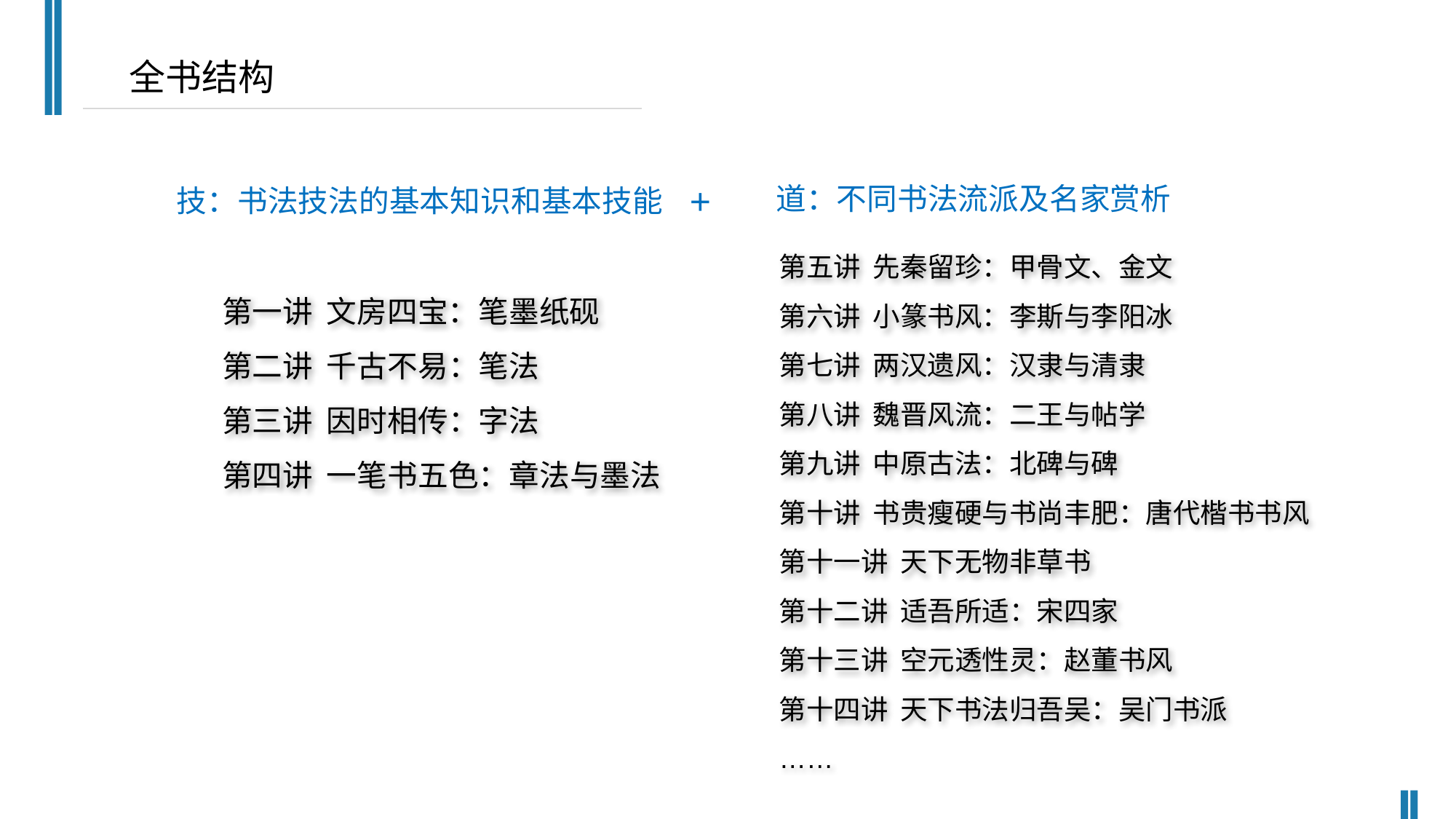

全书结构
+
道：不同书法流派及名家赏析
技：书法技法的基本知识和基本技能
第五讲  先秦留珍：甲骨文、金文
第六讲  小篆书风：李斯与李阳冰
第七讲  两汉遗风：汉隶与清隶
第八讲  魏晋风流：二王与帖学
第九讲  中原古法：北碑与碑
第十讲  书贵瘦硬与书尚丰肥：唐代楷书书风
第十一讲  天下无物非草书
第十二讲  适吾所适：宋四家
第十三讲  空元透性灵：赵董书风
第十四讲  天下书法归吾吴：吴门书派
……
第一讲  文房四宝：笔墨纸砚
第二讲  千古不易：笔法
第三讲  因时相传：字法
第四讲  一笔书五色：章法与墨法